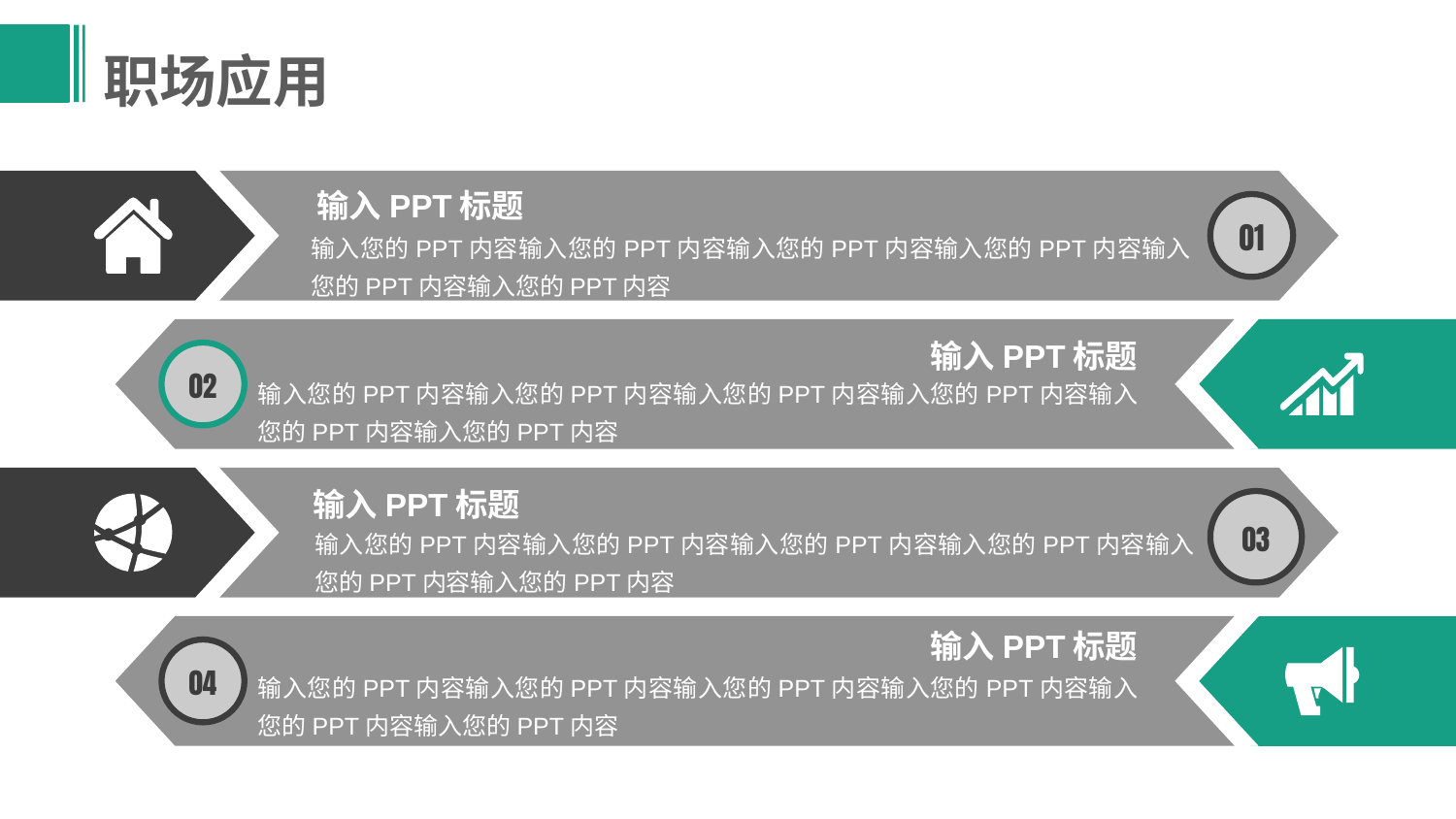

职场应用

01

输入PPT标题
输入您的PPT内容输入您的PPT内容输入您的PPT内容输入您的PPT内容输入您的PPT内容输入您的PPT内容

02

输入PPT标题
输入您的PPT内容输入您的PPT内容输入您的PPT内容输入您的PPT内容输入您的PPT内容输入您的PPT内容

03

输入PPT标题
输入您的PPT内容输入您的PPT内容输入您的PPT内容输入您的PPT内容输入您的PPT内容输入您的PPT内容
输入PPT标题

04

输入您的PPT内容输入您的PPT内容输入您的PPT内容输入您的PPT内容输入您的PPT内容输入您的PPT内容